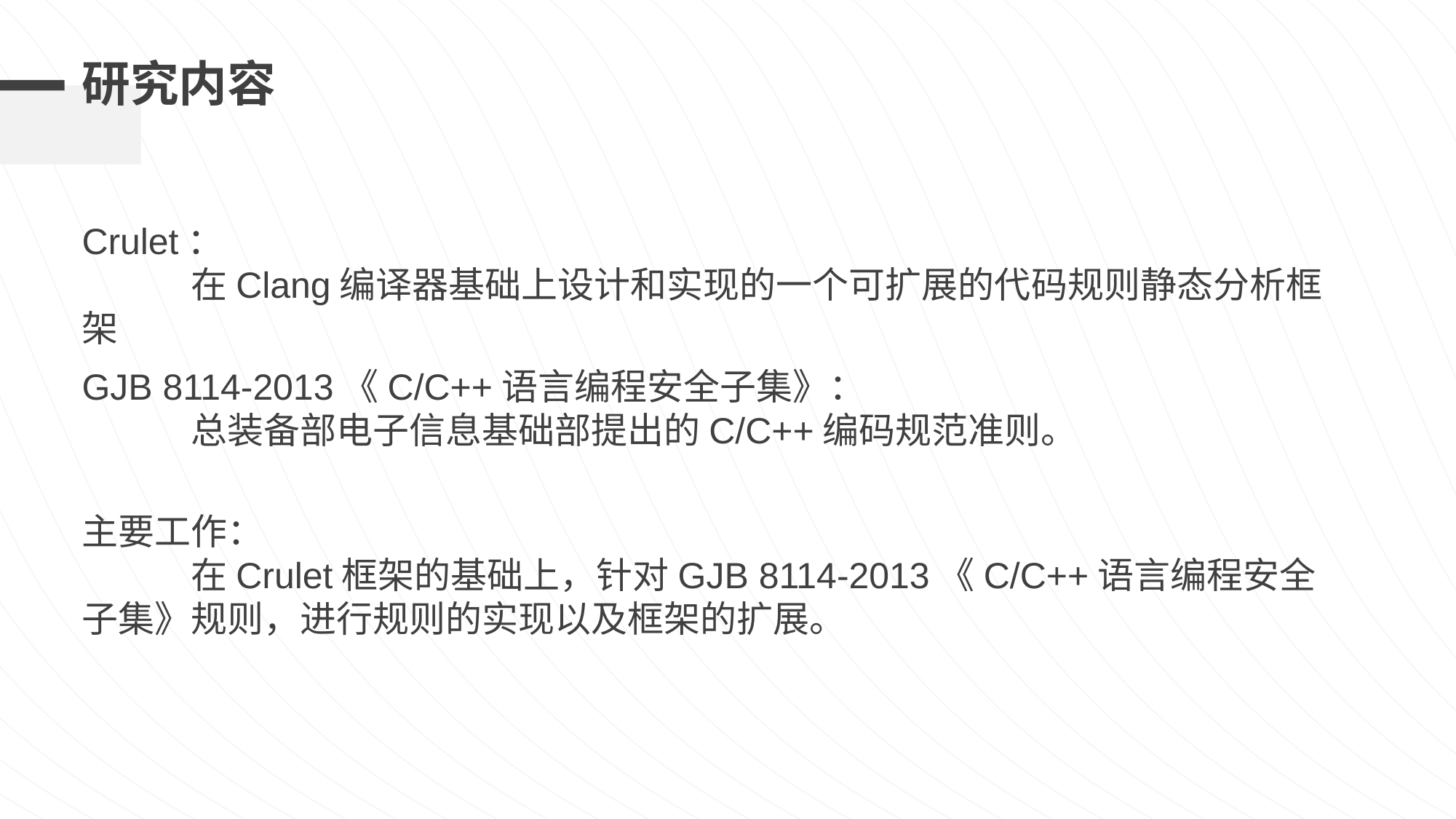

# 研究内容
Crulet：
	在Clang编译器基础上设计和实现的一个可扩展的代码规则静态分析框架
GJB 8114-2013《C/C++语言编程安全子集》：
 	总装备部电子信息基础部提出的C/C++编码规范准则。
主要工作：
	在Crulet框架的基础上，针对GJB 8114-2013《C/C++语言编程安全子集》规则，进行规则的实现以及框架的扩展。